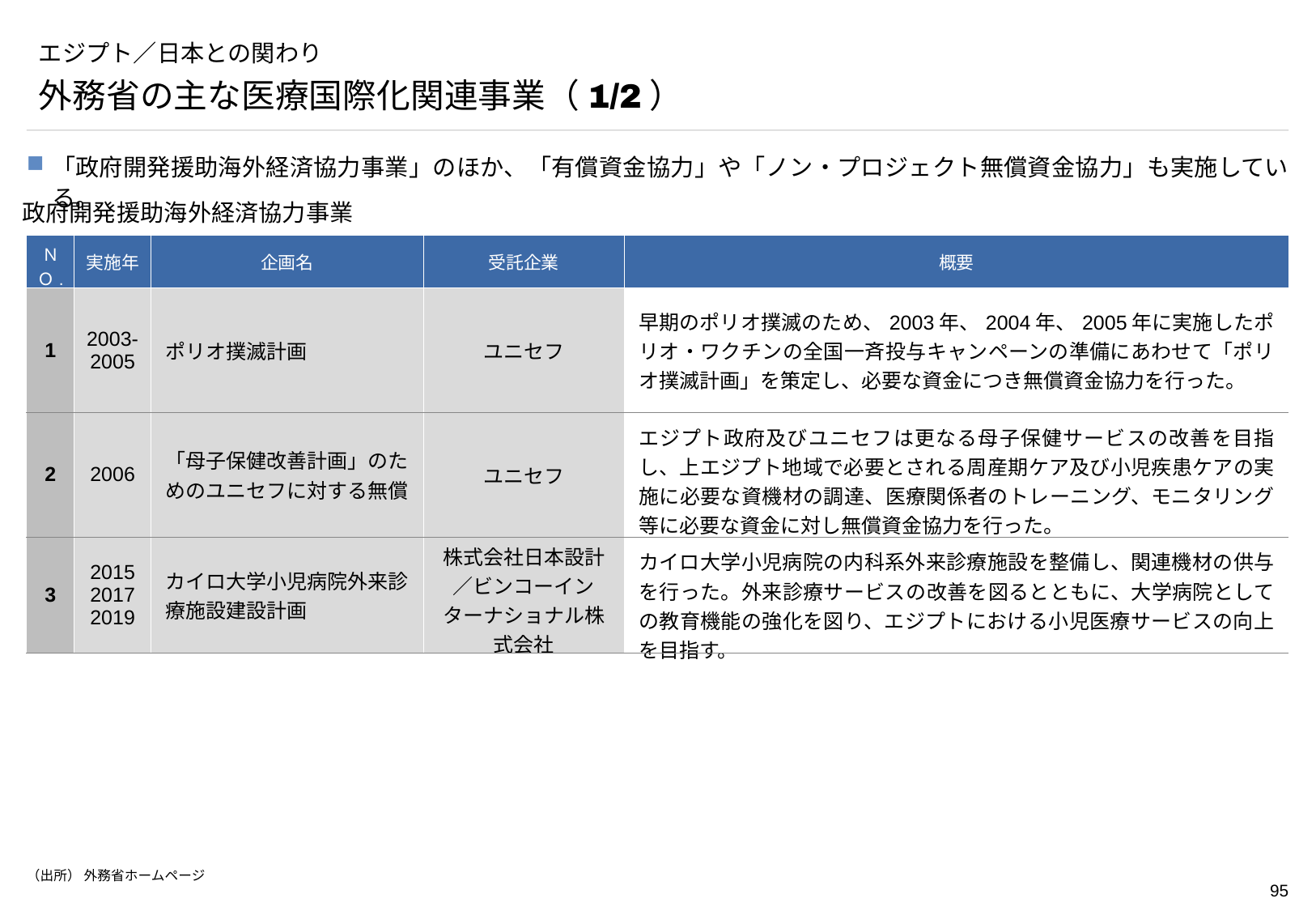

# エジプト／日本との関わり
外務省の主な医療国際化関連事業（1/2）
「政府開発援助海外経済協力事業」のほか、「有償資金協力」や「ノン・プロジェクト無償資金協力」も実施している。
政府開発援助海外経済協力事業
| ＮＯ. | 実施年 | 企画名 | 受託企業 | 概要 |
| --- | --- | --- | --- | --- |
| 1 | 2003-2005 | ポリオ撲滅計画 | ユニセフ | 早期のポリオ撲滅のため、2003年、2004年、2005年に実施したポリオ・ワクチンの全国一斉投与キャンペーンの準備にあわせて「ポリオ撲滅計画」を策定し、必要な資金につき無償資金協力を行った。 |
| 2 | 2006 | 「母子保健改善計画」のためのユニセフに対する無償 | ユニセフ | エジプト政府及びユニセフは更なる母子保健サービスの改善を目指し、上エジプト地域で必要とされる周産期ケア及び小児疾患ケアの実施に必要な資機材の調達、医療関係者のトレーニング、モニタリング等に必要な資金に対し無償資金協力を行った。 |
| 3 | 2015 2017 2019 | カイロ大学小児病院外来診療施設建設計画 | 株式会社日本設計／ビンコーインターナショナル株式会社 | カイロ大学小児病院の内科系外来診療施設を整備し、関連機材の供与を行った。外来診療サービスの改善を図るとともに、大学病院としての教育機能の強化を図り、エジプトにおける小児医療サービスの向上を目指す。 |
（出所） 外務省ホームページ